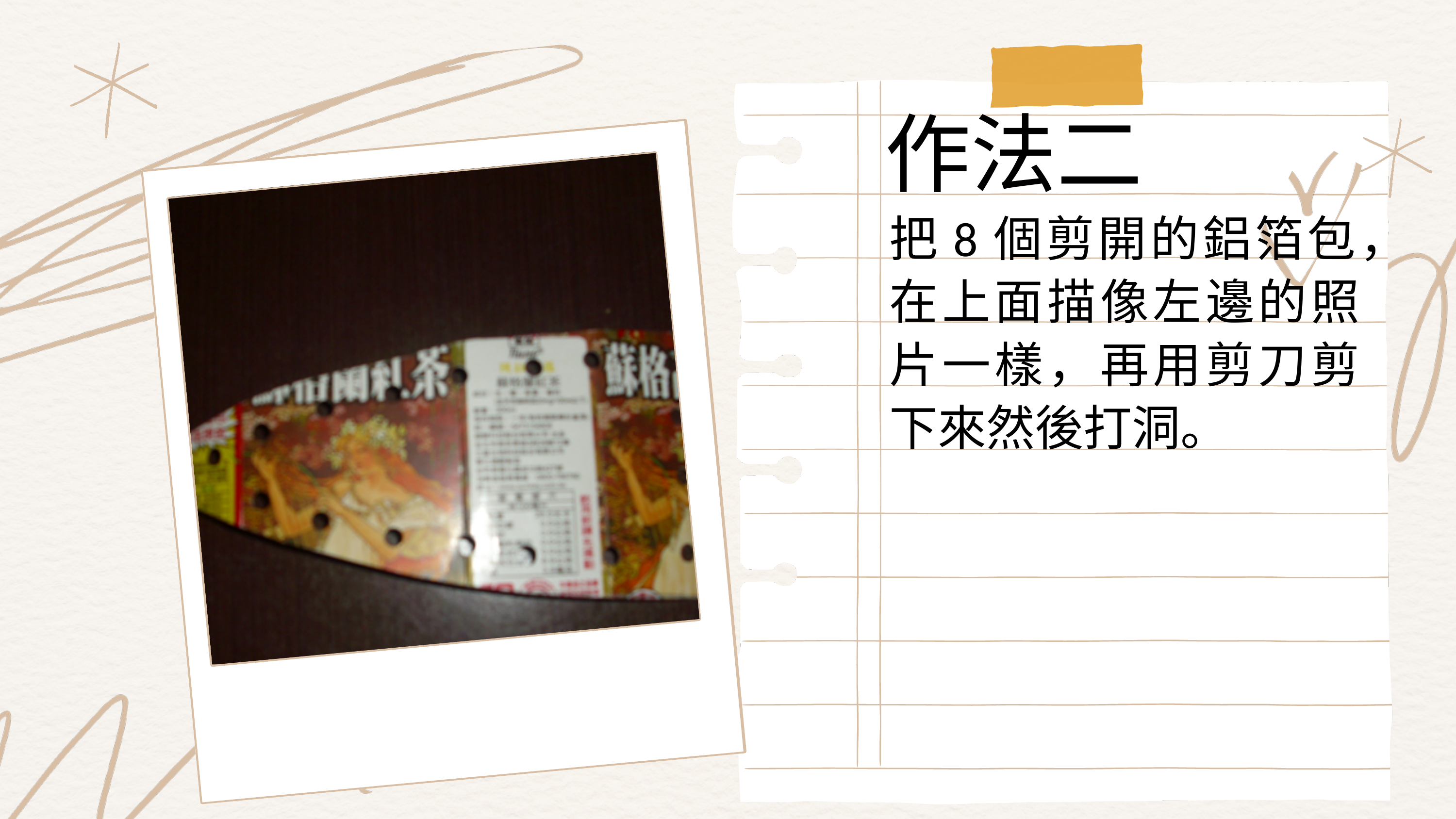

作法二

把8個剪開的鋁箔包，在上面描像左邊的照片一樣，再用剪刀剪下來然後打洞。